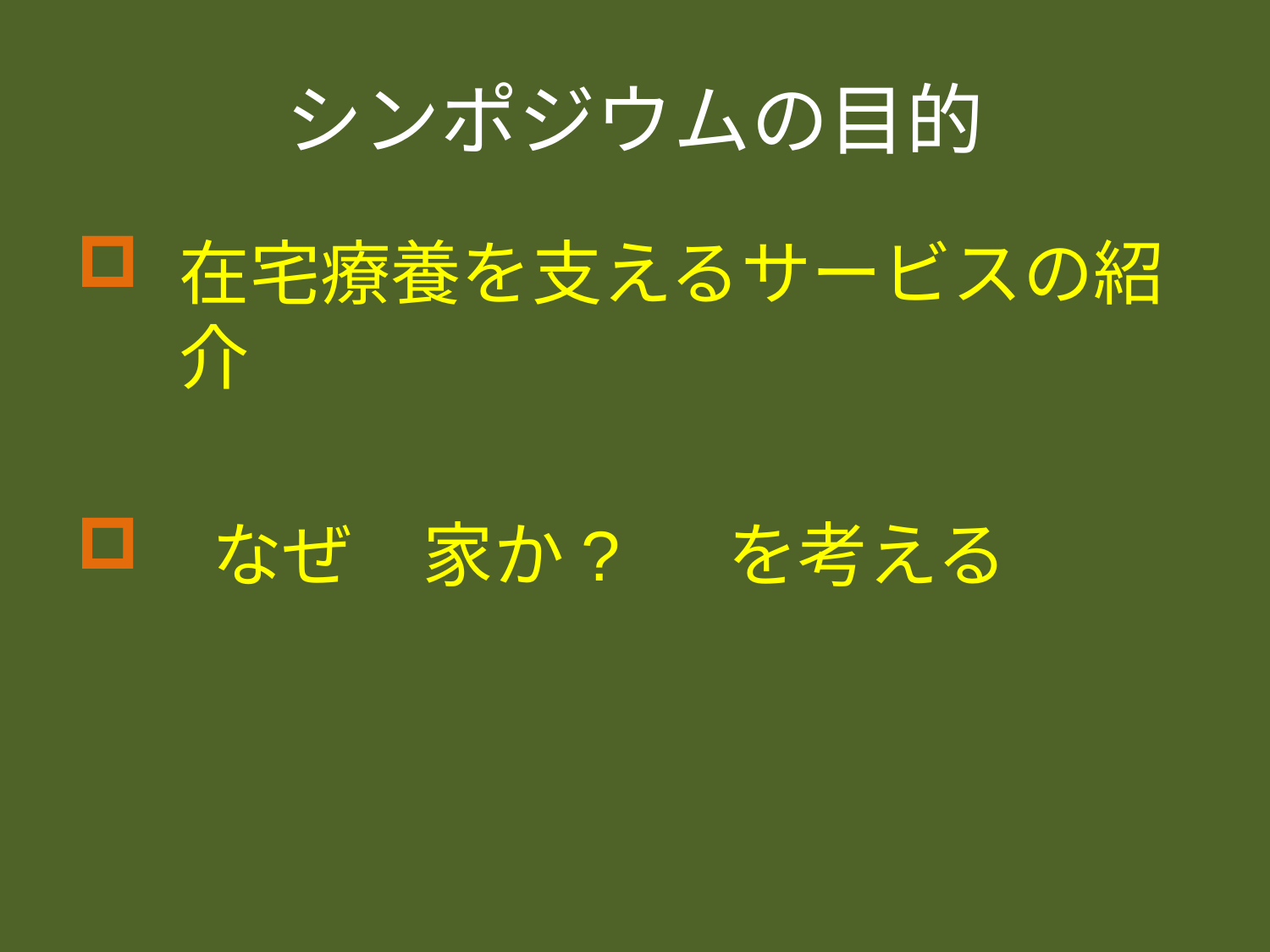

# シンポジウムの目的
在宅療養を支えるサービスの紹介

　なぜ　家か? 　を考える